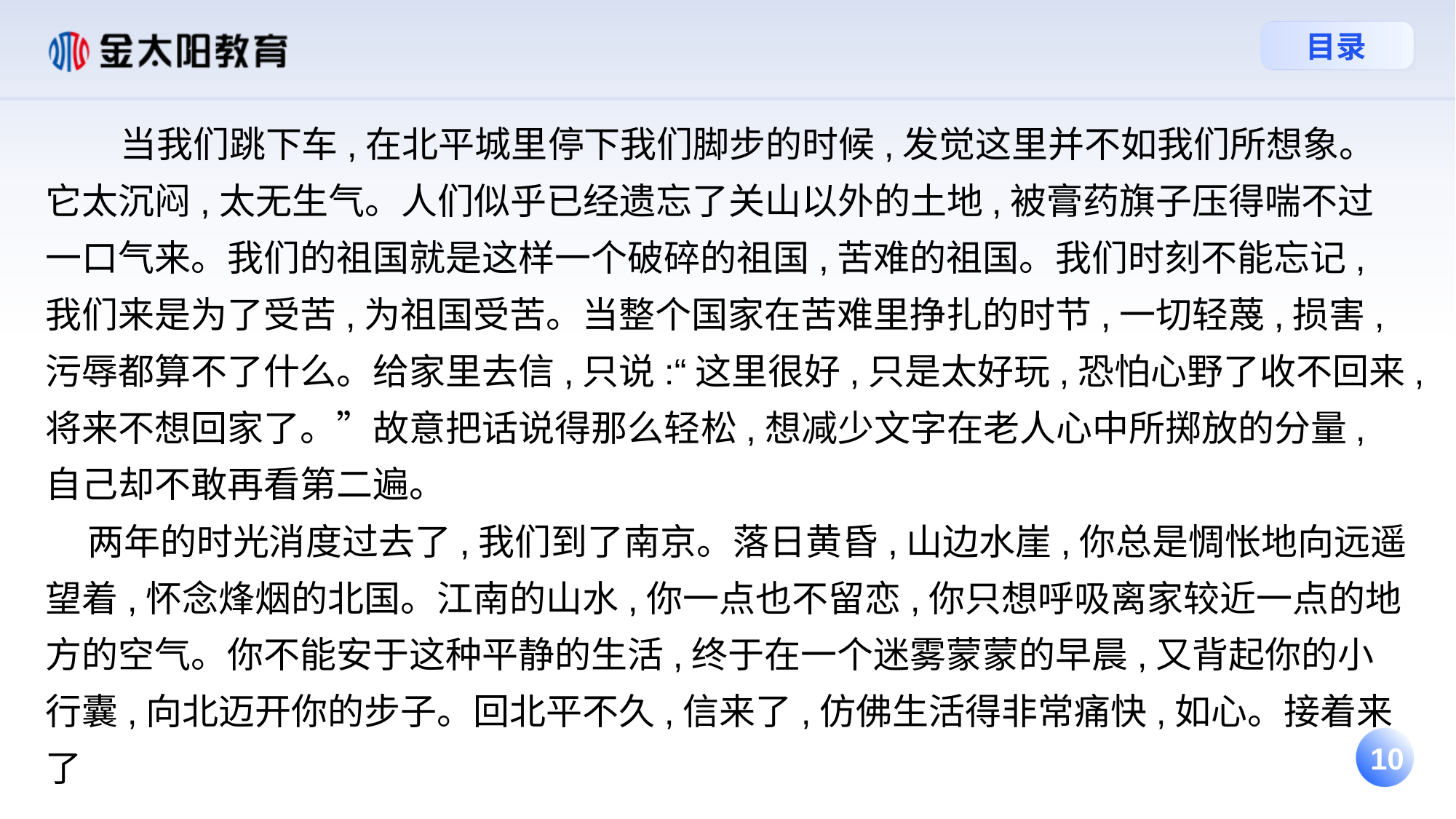

当我们跳下车,在北平城里停下我们脚步的时候,发觉这里并不如我们所想象。它太沉闷,太无生气。人们似乎已经遗忘了关山以外的土地,被膏药旗子压得喘不过一口气来。我们的祖国就是这样一个破碎的祖国,苦难的祖国。我们时刻不能忘记,我们来是为了受苦,为祖国受苦。当整个国家在苦难里挣扎的时节,一切轻蔑,损害,污辱都算不了什么。给家里去信,只说:“这里很好,只是太好玩,恐怕心野了收不回来,将来不想回家了。”故意把话说得那么轻松,想减少文字在老人心中所掷放的分量,自己却不敢再看第二遍。
    两年的时光消度过去了,我们到了南京。落日黄昏,山边水崖,你总是惆怅地向远遥望着,怀念烽烟的北国。江南的山水,你一点也不留恋,你只想呼吸离家较近一点的地方的空气。你不能安于这种平静的生活,终于在一个迷雾蒙蒙的早晨,又背起你的小行囊,向北迈开你的步子。回北平不久,信来了,仿佛生活得非常痛快,如心。接着来了